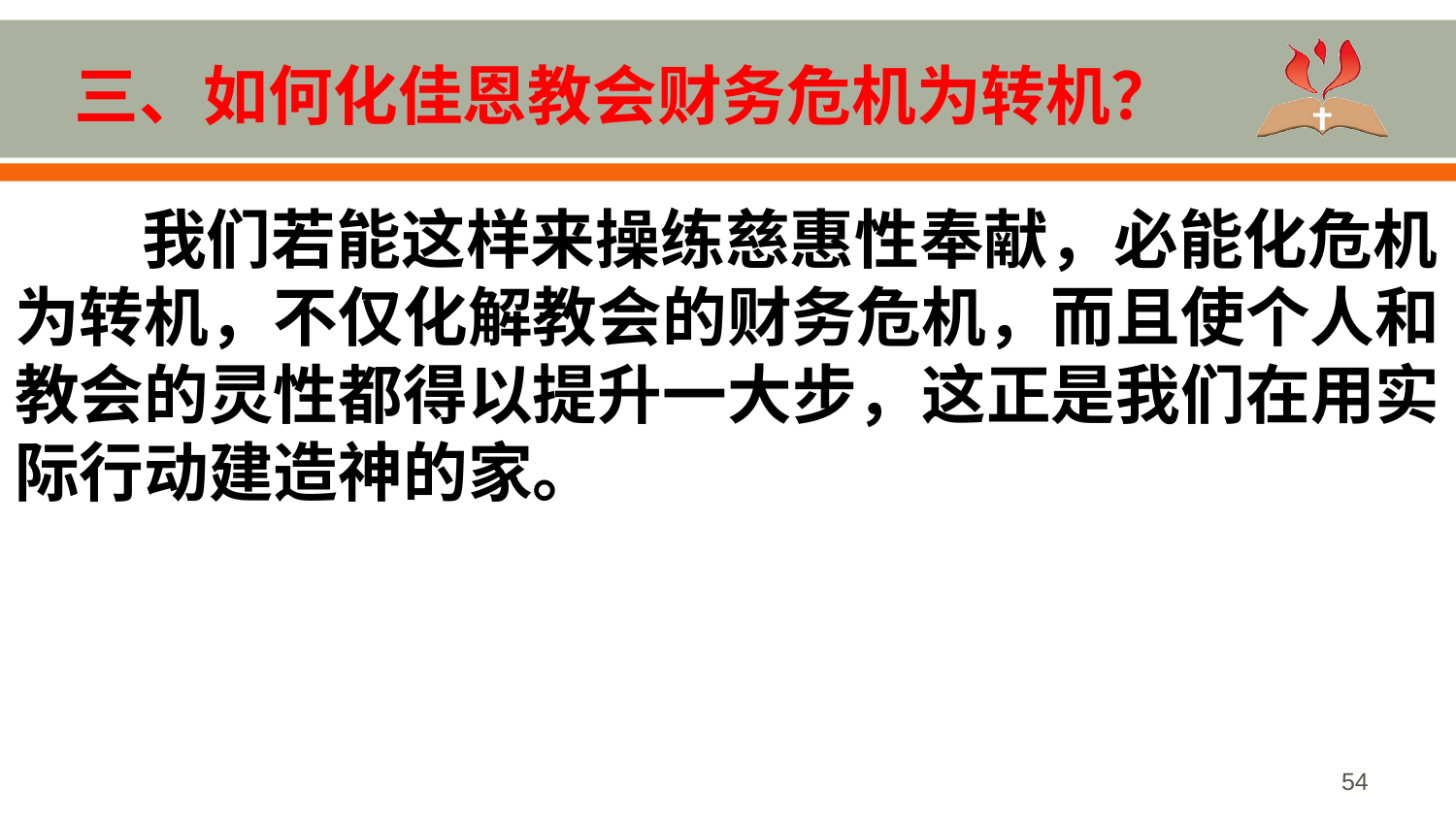

# 三、如何化佳恩教会财务危机为转机？
我们若能这样来操练慈惠性奉献，必能化危机为转机，不仅化解教会的财务危机，而且使个人和教会的灵性都得以提升一大步，这正是我们在用实际行动建造神的家。

54